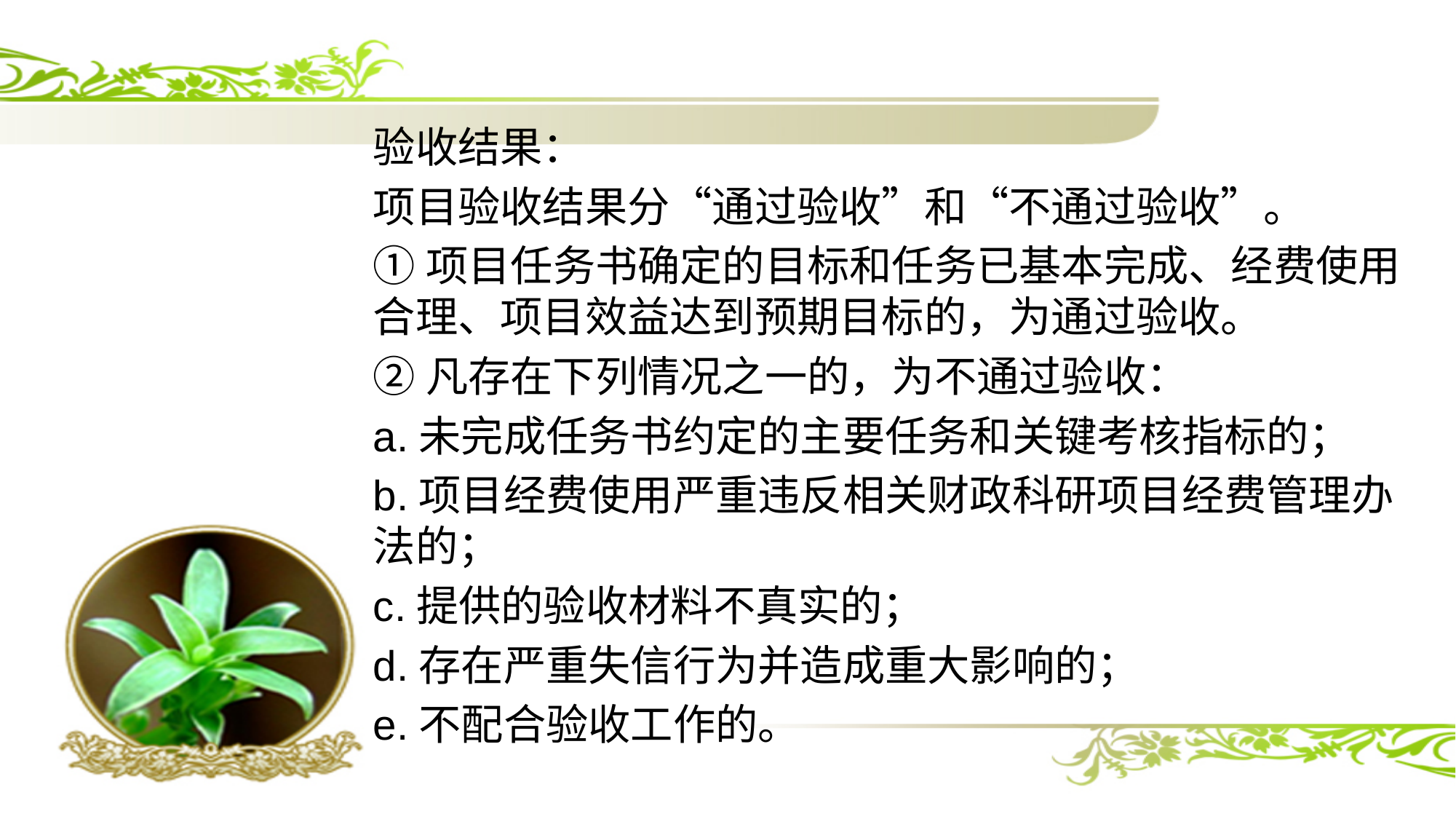

验收结果：
项目验收结果分“通过验收”和“不通过验收”。
①项目任务书确定的目标和任务已基本完成、经费使用合理、项目效益达到预期目标的，为通过验收。
②凡存在下列情况之一的，为不通过验收：
a.未完成任务书约定的主要任务和关键考核指标的；
b.项目经费使用严重违反相关财政科研项目经费管理办法的；
c.提供的验收材料不真实的；
d.存在严重失信行为并造成重大影响的；
e.不配合验收工作的。